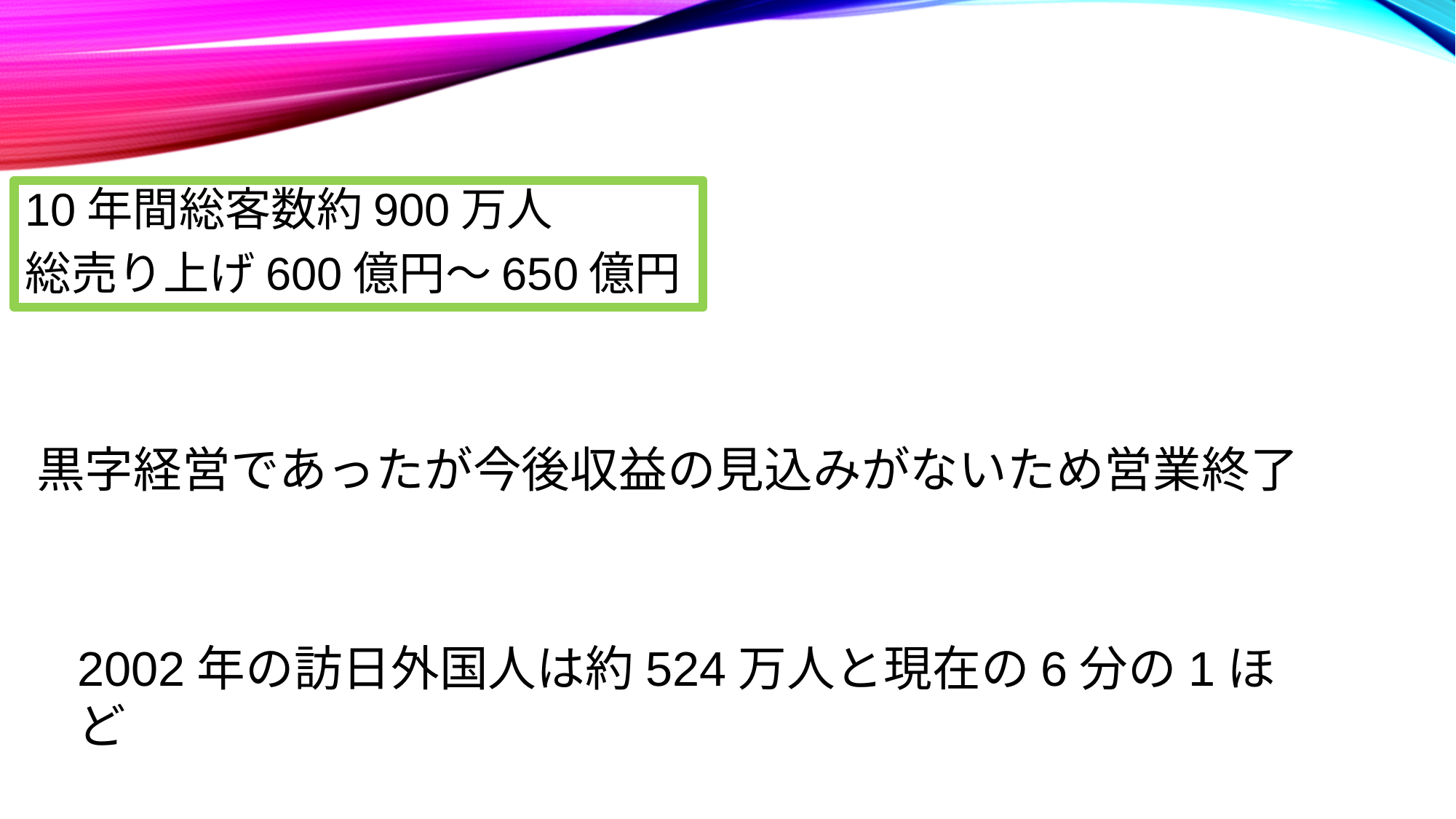

#
10年間総客数約900万人
総売り上げ600億円～650億円

黒字経営であったが今後収益の見込みがないため営業終了
2002年の訪日外国人は約524万人と現在の6分の1ほど